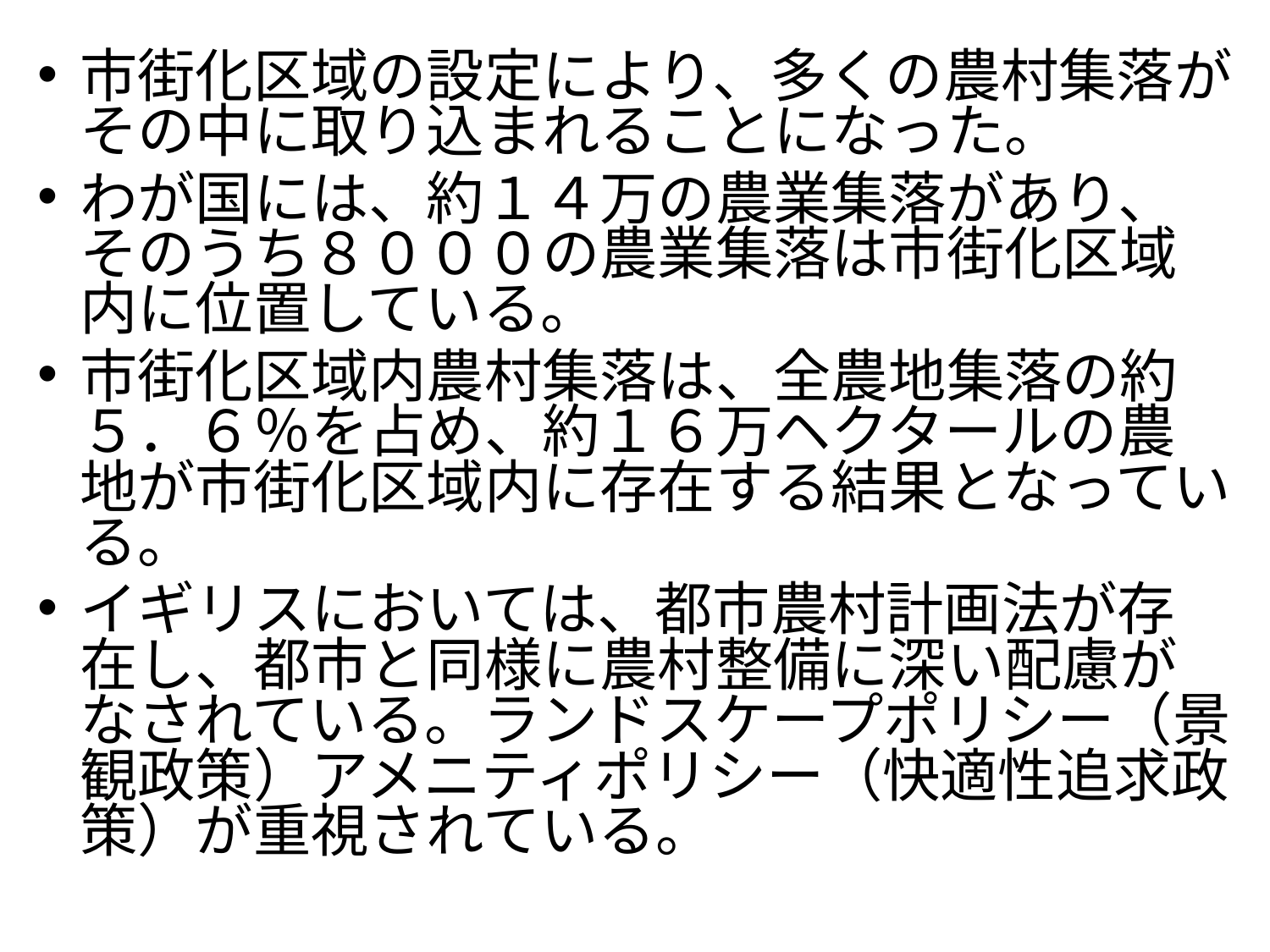

市街化区域の設定により、多くの農村集落がその中に取り込まれることになった。
わが国には、約１４万の農業集落があり、そのうち８０００の農業集落は市街化区域内に位置している。
市街化区域内農村集落は、全農地集落の約５．６％を占め、約１６万ヘクタールの農地が市街化区域内に存在する結果となっている。
イギリスにおいては、都市農村計画法が存在し、都市と同様に農村整備に深い配慮がなされている。ランドスケープポリシー（景観政策）アメニティポリシー（快適性追求政策）が重視されている。